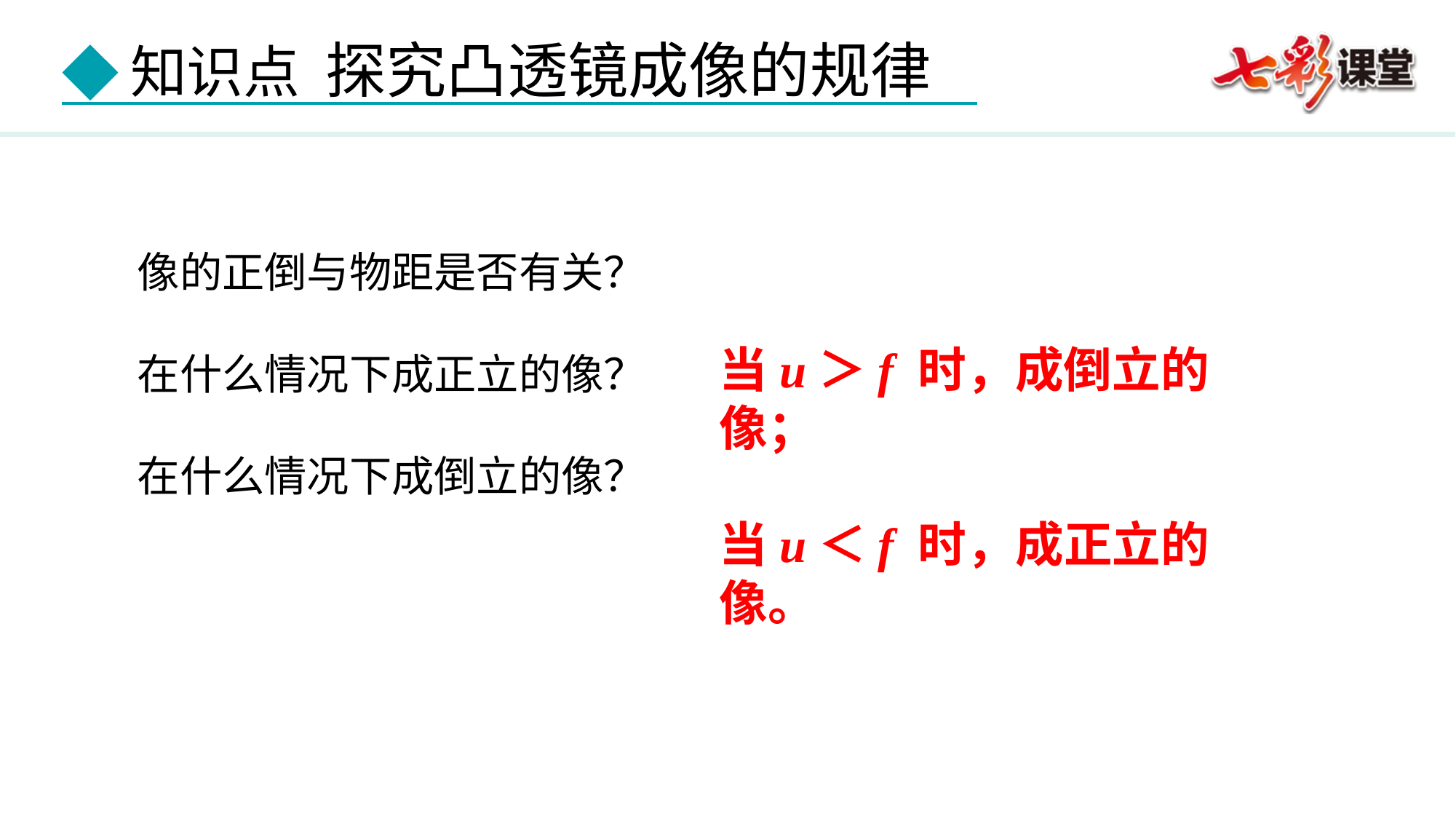

像的正倒与物距是否有关？

在什么情况下成正立的像？

在什么情况下成倒立的像？
当u＞f 时，成倒立的像；

当u＜f 时，成正立的像。